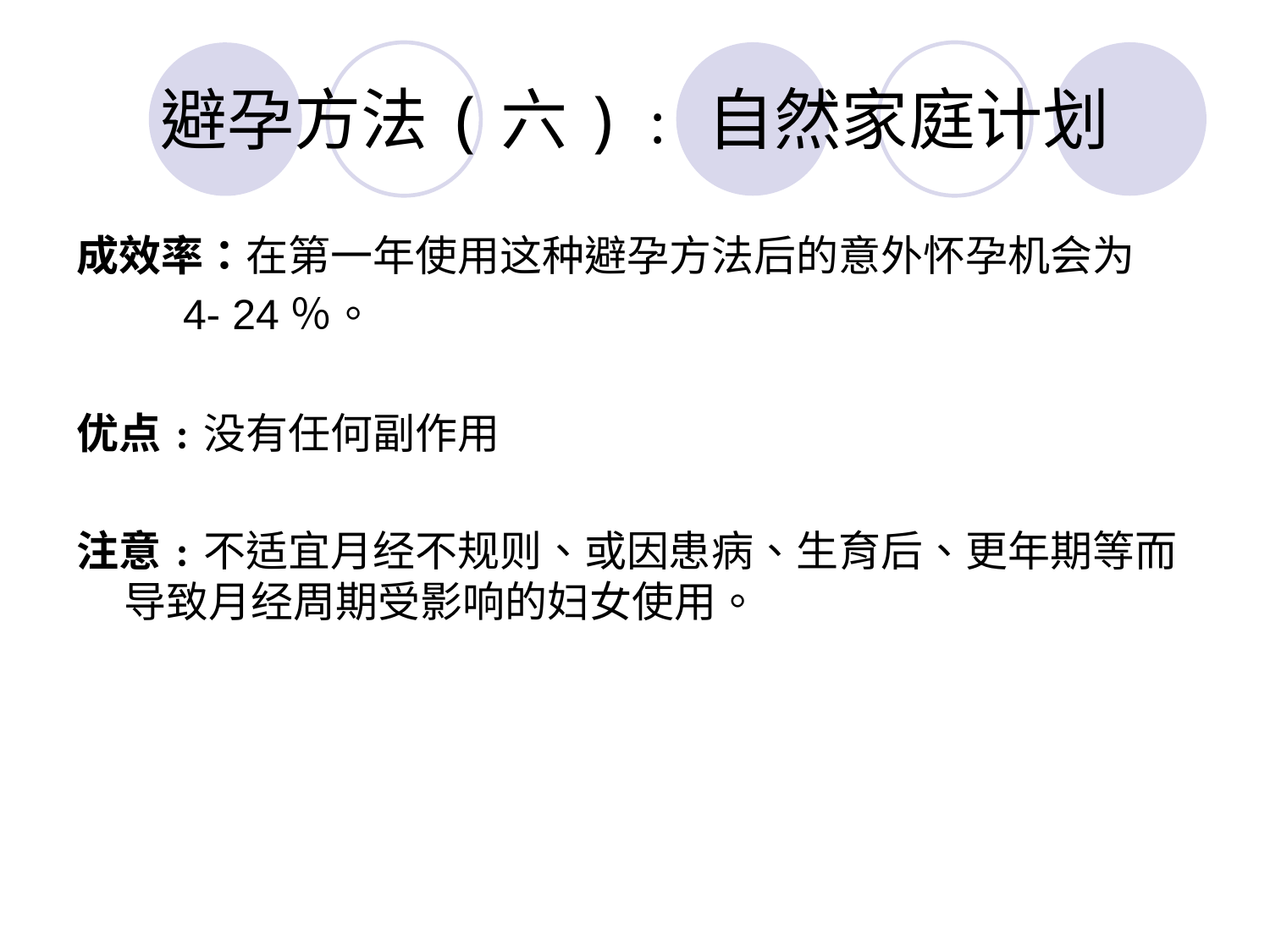

# 避孕方法(六)﹕自然家庭计划
成效率：在第一年使用这种避孕方法后的意外怀孕机会为
         4- 24％。

优点﹕没有任何副作用

注意﹕不适宜月经不规则、或因患病、生育后、更年期等而导致月经周期受影响的妇女使用。